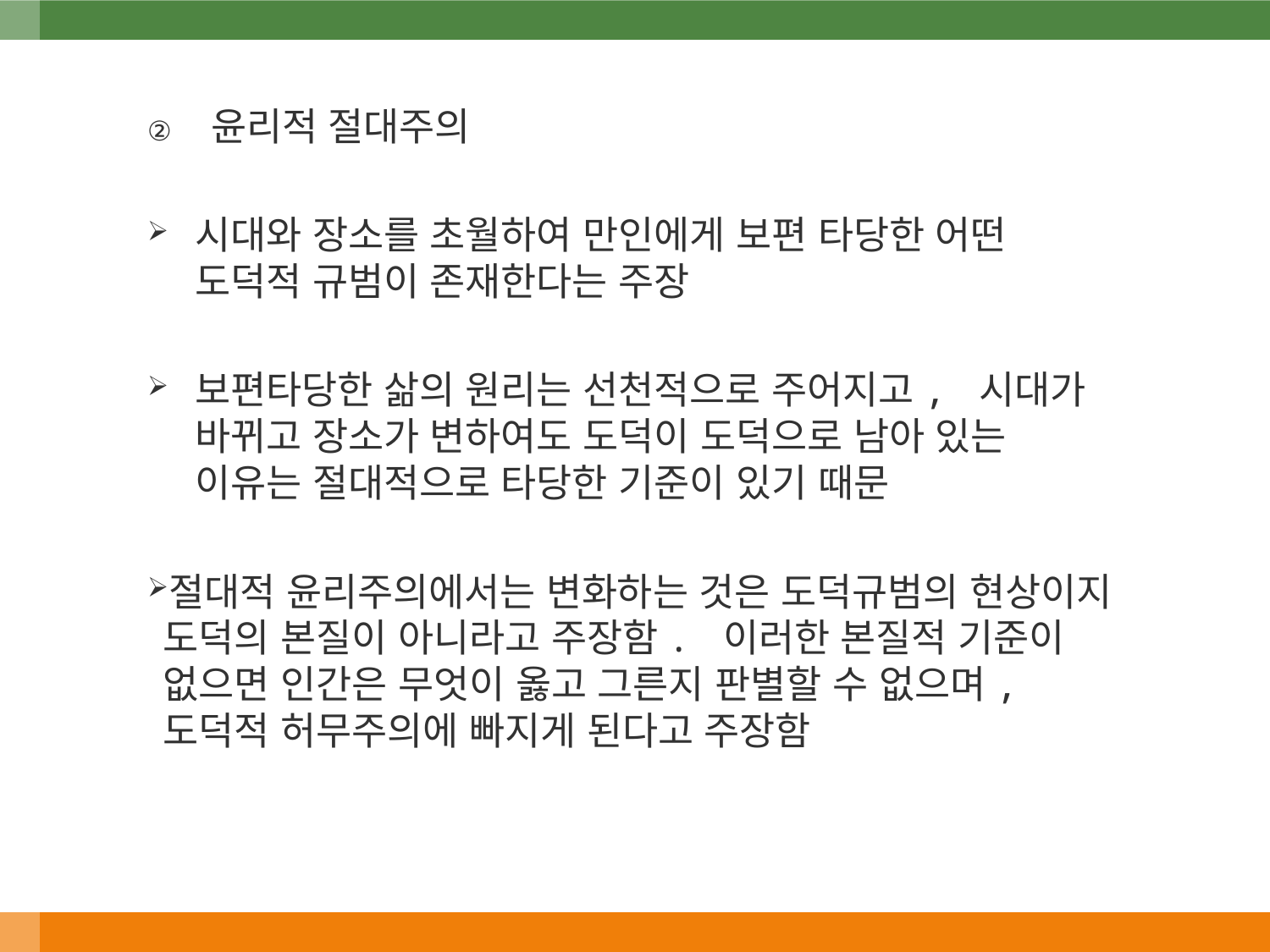

윤리적 절대주의

시대와 장소를 초월하여 만인에게 보편 타당한 어떤 도덕적 규범이 존재한다는 주장

보편타당한 삶의 원리는 선천적으로 주어지고, 시대가 바뀌고 장소가 변하여도 도덕이 도덕으로 남아 있는 이유는 절대적으로 타당한 기준이 있기 때문

절대적 윤리주의에서는 변화하는 것은 도덕규범의 현상이지 도덕의 본질이 아니라고 주장함. 이러한 본질적 기준이 없으면 인간은 무엇이 옳고 그른지 판별할 수 없으며, 도덕적 허무주의에 빠지게 된다고 주장함